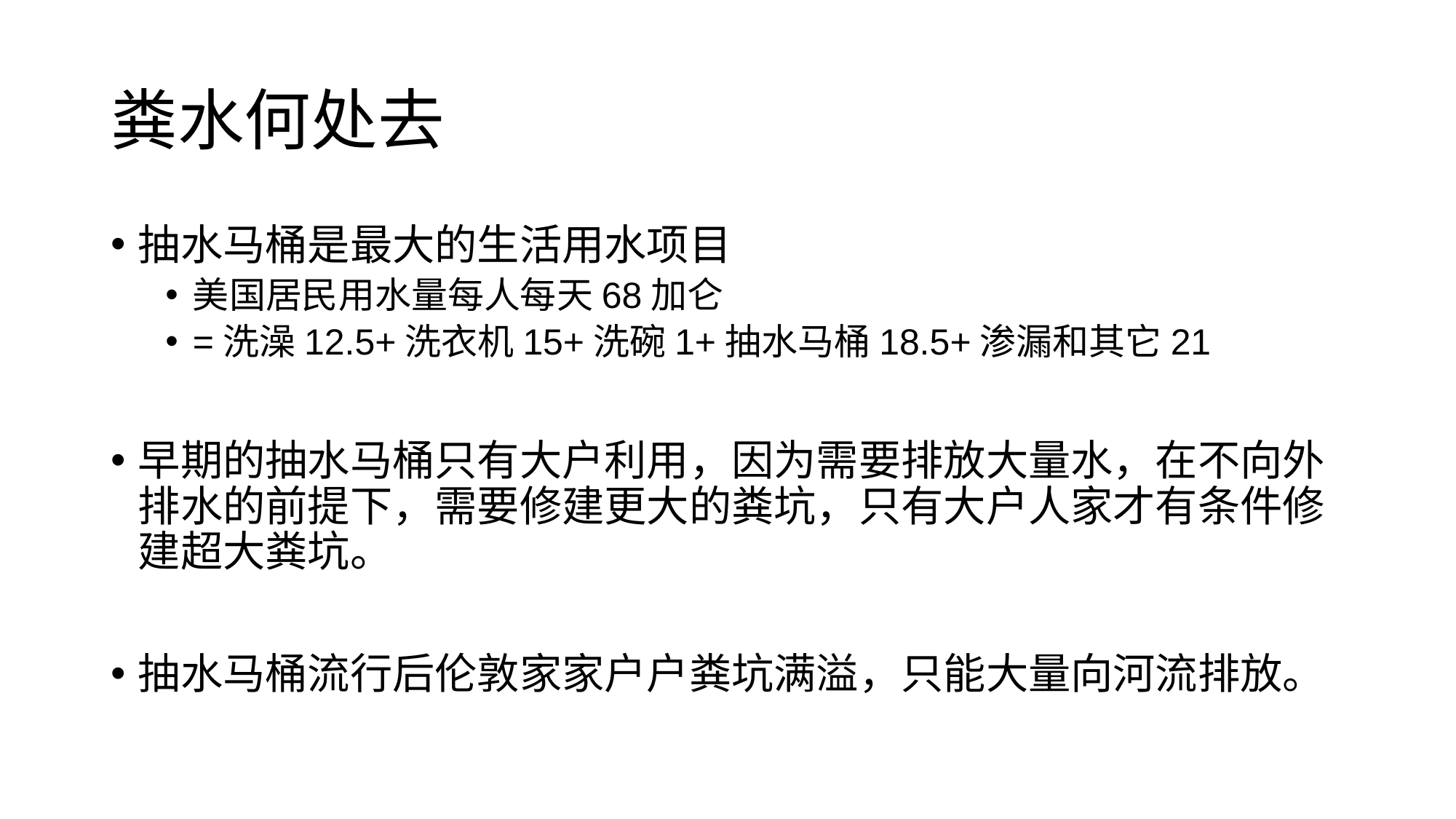

# 粪水何处去
抽水马桶是最大的生活用水项目
美国居民用水量每人每天68加仑
=洗澡12.5+洗衣机15+洗碗1+抽水马桶18.5+渗漏和其它21

早期的抽水马桶只有大户利用，因为需要排放大量水，在不向外排水的前提下，需要修建更大的粪坑，只有大户人家才有条件修建超大粪坑。

抽水马桶流行后伦敦家家户户粪坑满溢，只能大量向河流排放。